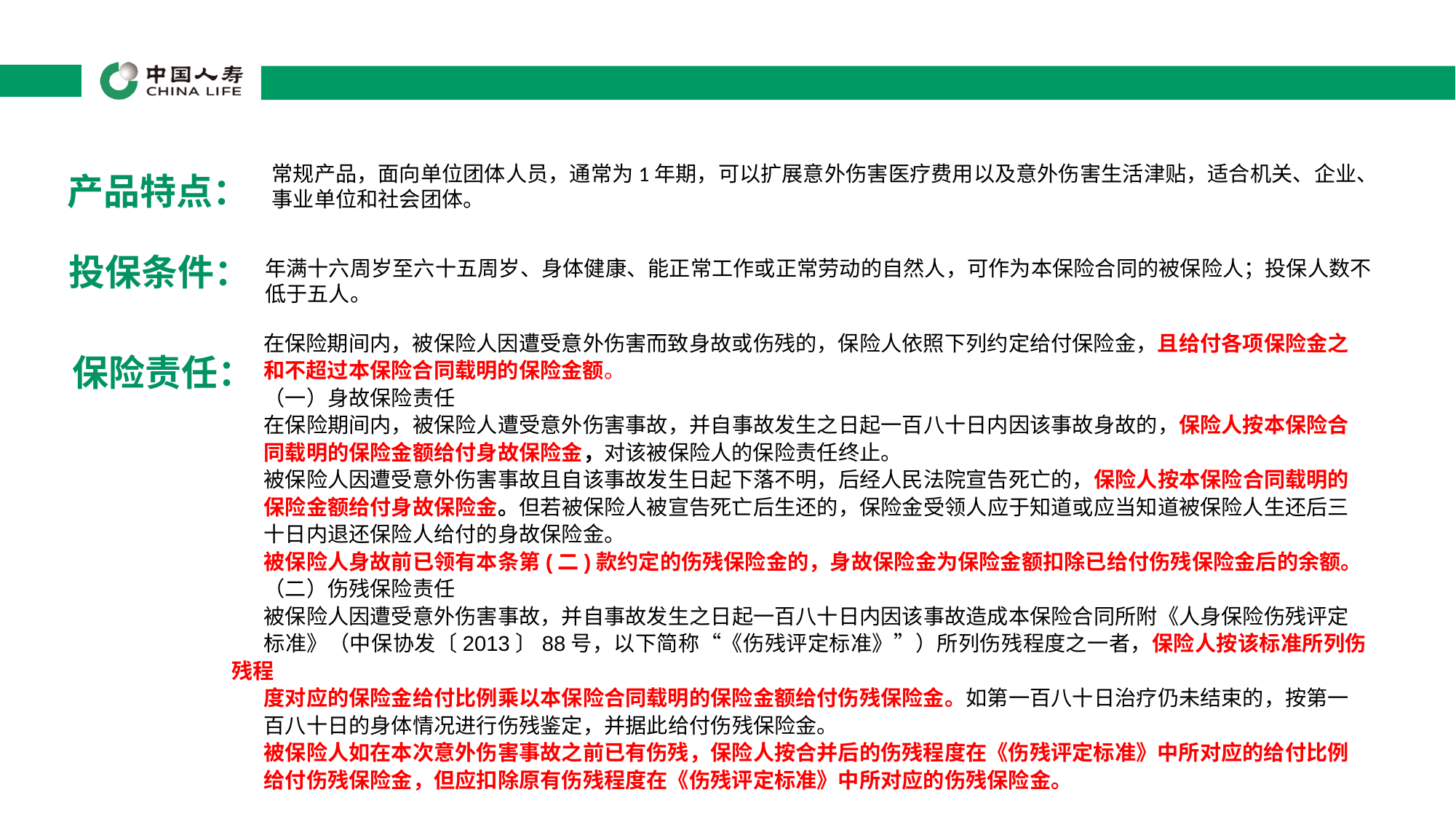

常规产品，面向单位团体人员，通常为1年期，可以扩展意外伤害医疗费用以及意外伤害生活津贴，适合机关、企业、事业单位和社会团体。
产品特点：
投保条件：
年满十六周岁至六十五周岁、身体健康、能正常工作或正常劳动的自然人，可作为本保险合同的被保险人；投保人数不
低于五人。
在保险期间内，被保险人因遭受意外伤害而致身故或伤残的，保险人依照下列约定给付保险金，且给付各项保险金之
和不超过本保险合同载明的保险金额。
（一）身故保险责任
在保险期间内，被保险人遭受意外伤害事故，并自事故发生之日起一百八十日内因该事故身故的，保险人按本保险合
同载明的保险金额给付身故保险金，对该被保险人的保险责任终止。
被保险人因遭受意外伤害事故且自该事故发生日起下落不明，后经人民法院宣告死亡的，保险人按本保险合同载明的
保险金额给付身故保险金。但若被保险人被宣告死亡后生还的，保险金受领人应于知道或应当知道被保险人生还后三
十日内退还保险人给付的身故保险金。
被保险人身故前已领有本条第(二)款约定的伤残保险金的，身故保险金为保险金额扣除已给付伤残保险金后的余额。
（二）伤残保险责任
被保险人因遭受意外伤害事故，并自事故发生之日起一百八十日内因该事故造成本保险合同所附《人身保险伤残评定
标准》（中保协发〔2013〕88号，以下简称“《伤残评定标准》”）所列伤残程度之一者，保险人按该标准所列伤残程
度对应的保险金给付比例乘以本保险合同载明的保险金额给付伤残保险金。如第一百八十日治疗仍未结束的，按第一
百八十日的身体情况进行伤残鉴定，并据此给付伤残保险金。
被保险人如在本次意外伤害事故之前已有伤残，保险人按合并后的伤残程度在《伤残评定标准》中所对应的给付比例
给付伤残保险金，但应扣除原有伤残程度在《伤残评定标准》中所对应的伤残保险金。

保险责任：